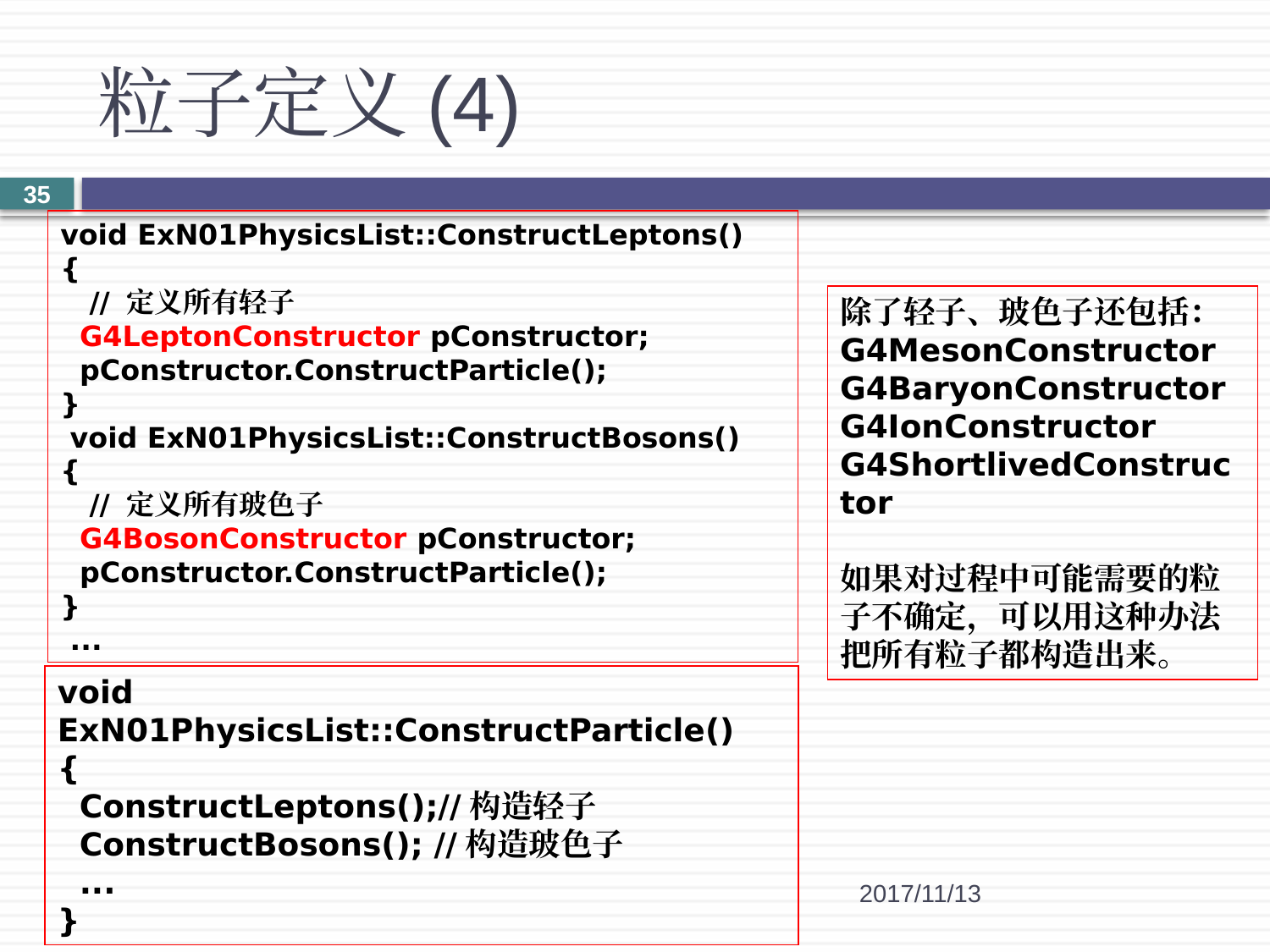

# 粒子定义(4)
35
void ExN01PhysicsList::ConstructLeptons()
{
   // 定义所有轻子
  G4LeptonConstructor pConstructor;
  pConstructor.ConstructParticle();
}
 void ExN01PhysicsList::ConstructBosons()
{
   // 定义所有玻色子
  G4BosonConstructor pConstructor;
  pConstructor.ConstructParticle();
}
 ...
除了轻子、玻色子还包括：
G4MesonConstructor
G4BaryonConstructor
G4IonConstructor
G4ShortlivedConstructor

如果对过程中可能需要的粒子不确定，可以用这种办法把所有粒子都构造出来。
void ExN01PhysicsList::ConstructParticle()
{
  ConstructLeptons();//构造轻子
  ConstructBosons(); //构造玻色子
  ...
}
2017/11/13